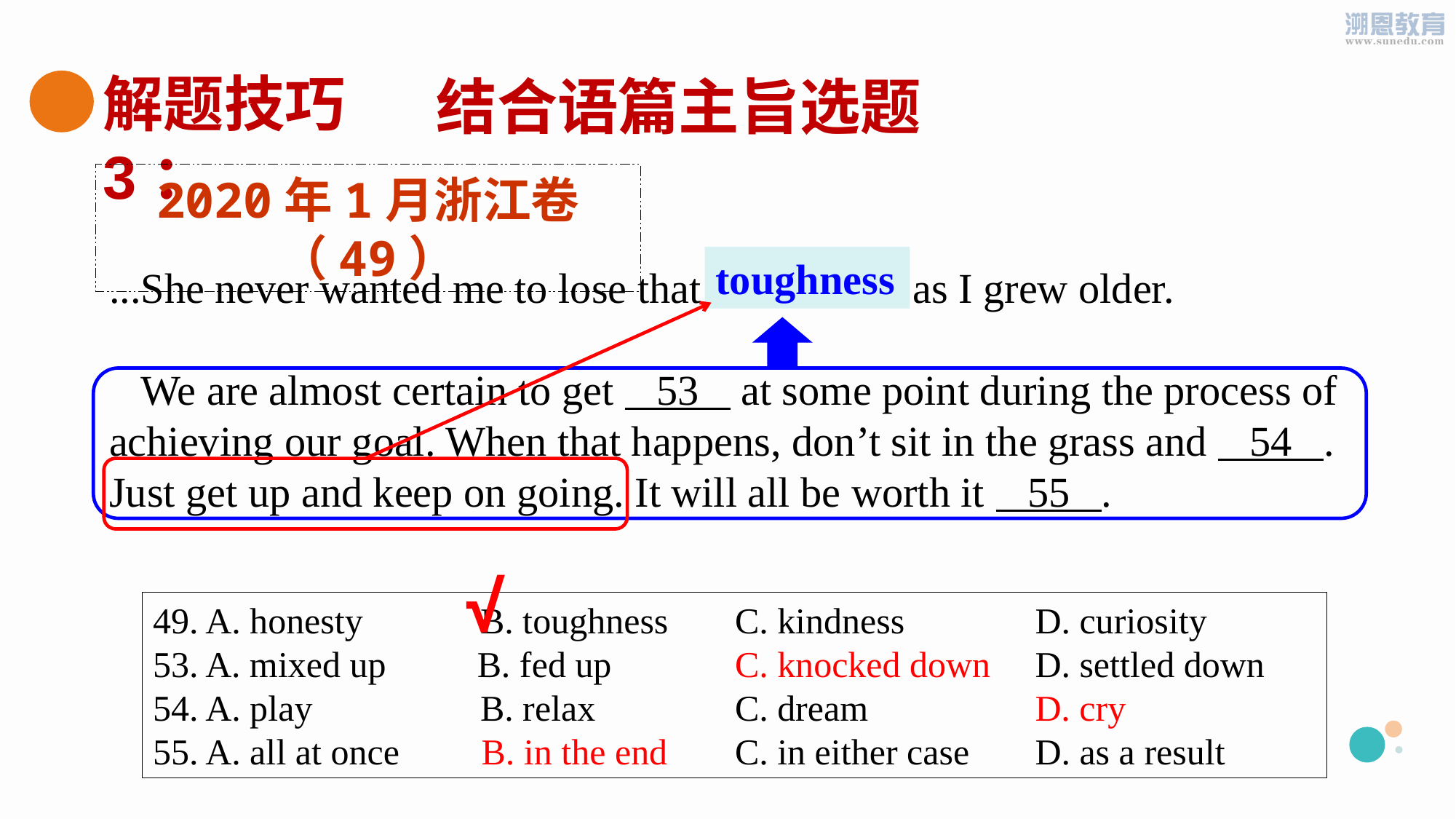

解题技巧3：
结合语篇主旨选题

2020年1月浙江卷（49）
toughness
...She never wanted me to lose that        49        as I grew older.

   We are almost certain to get    53    at some point during the process of achieving our goal. When that happens, don’t sit in the grass and    54   . Just get up and keep on going. It will all be worth it    55   .

√
49. A. honesty	            B. toughness	    C. kindness	             D. curiosity
53. A. mixed up          B. fed up 	    C. knocked down	 D. settled down
54. A. play	            B. relax	    C. dream	             D. cry
55. A. all at once         B. in the end	    C. in either case	 D. as a result
PPT模板下载：www.1ppt.com/moban/     行业PPT模板：www.1ppt.com/hangye/
节日PPT模板：www.1ppt.com/jieri/           PPT素材下载：www.1ppt.com/sucai/
PPT背景图片：www.1ppt.com/beijing/      PPT图表下载：www.1ppt.com/tubiao/
优秀PPT下载：www.1ppt.com/xiazai/        PPT教程： www.1ppt.com/powerpoint/
Word教程： www.1ppt.com/word/              Excel教程：www.1ppt.com/excel/
资料下载：www.1ppt.com/ziliao/                PPT课件下载：www.1ppt.com/kejian/
范文下载：www.1ppt.com/fanwen/             试卷下载：www.1ppt.com/shiti/
教案下载：www.1ppt.com/jiaoan/
字体下载：www.1ppt.com/ziti/